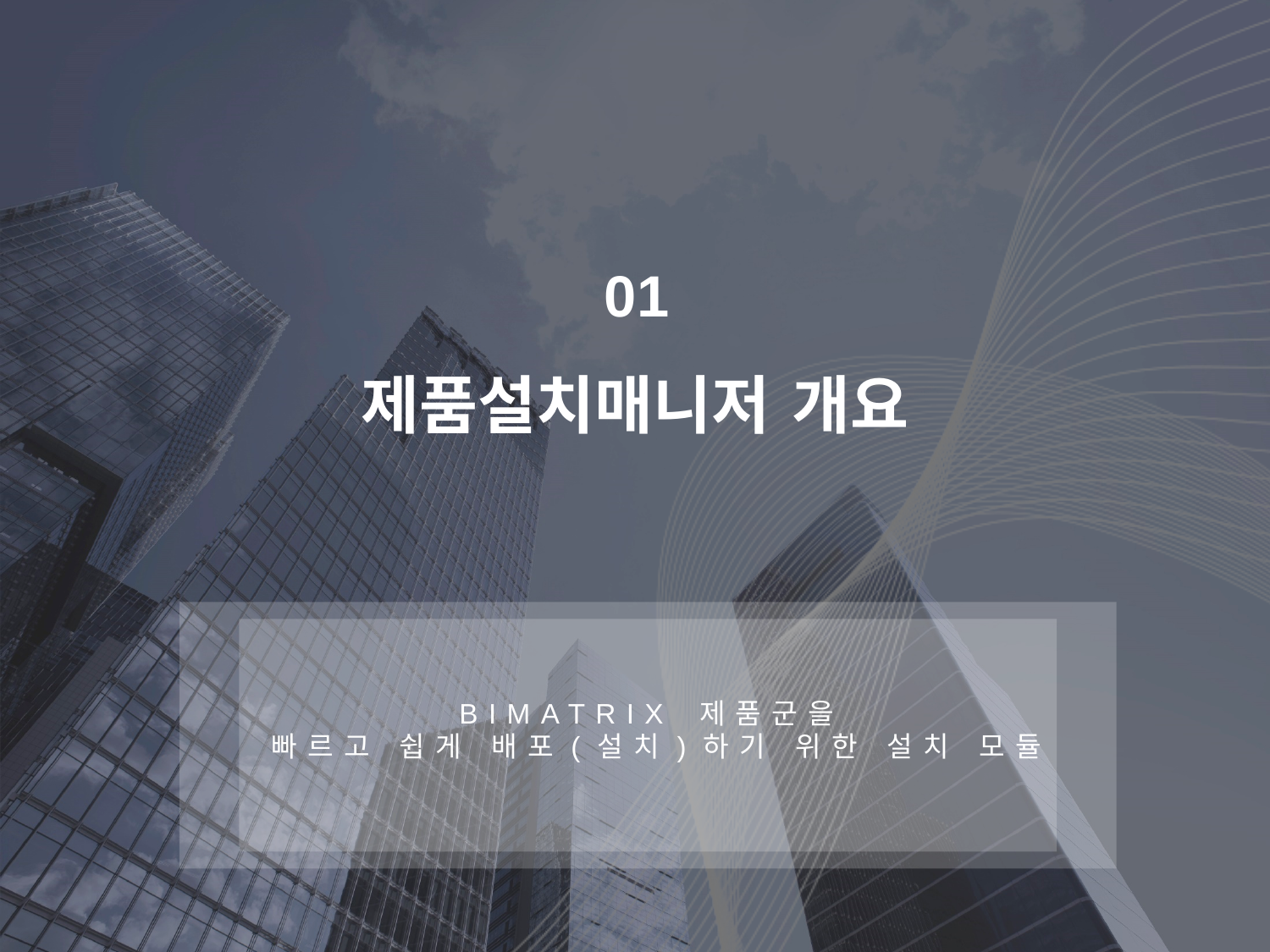

01
제품설치매니저 개요

BIMATRIX 제품군을
빠르고 쉽게 배포(설치)하기 위한 설치 모듈